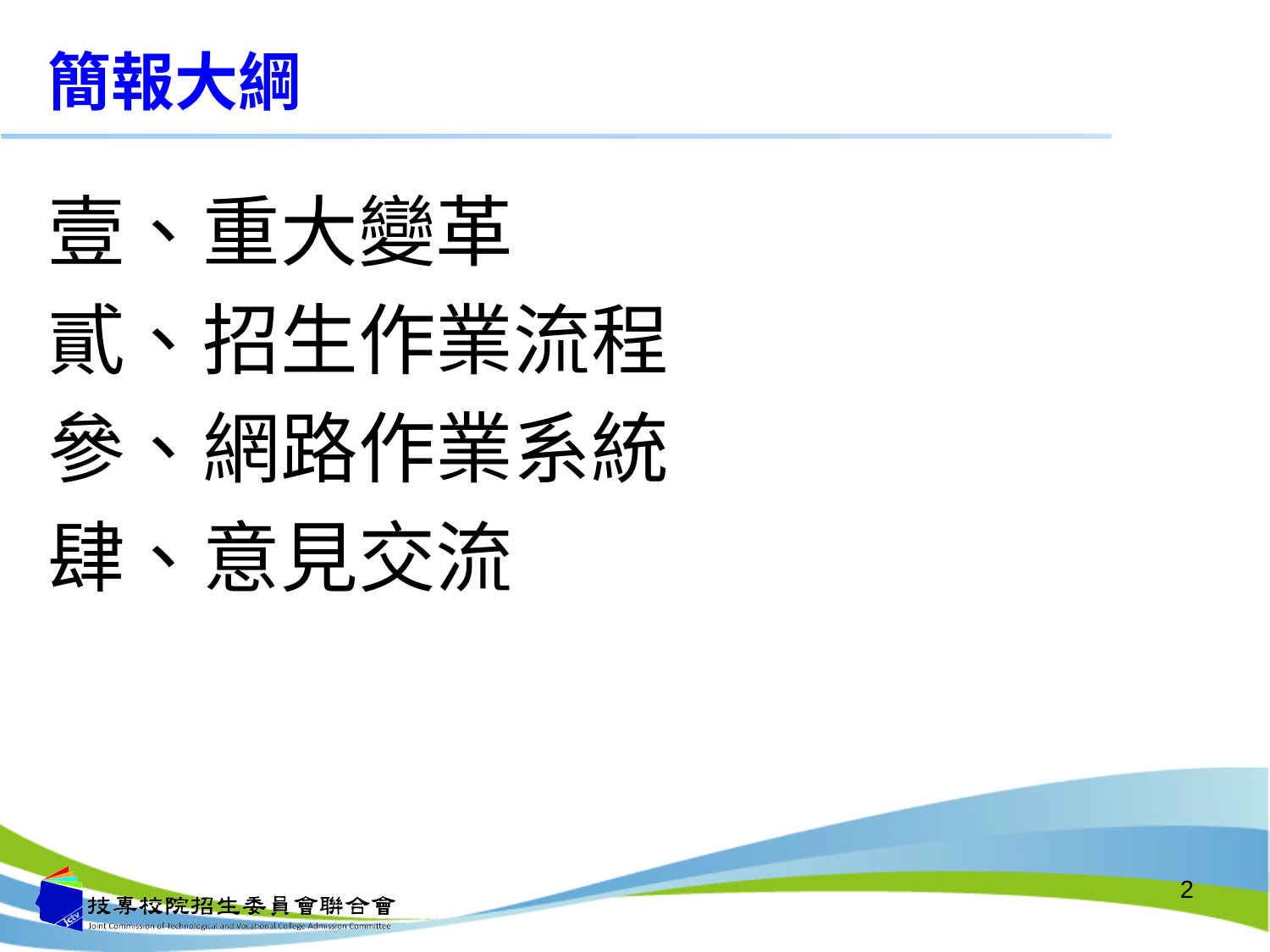

# 簡報大綱
壹、重大變革
貳、招生作業流程
參、網路作業系統
肆、意見交流
2